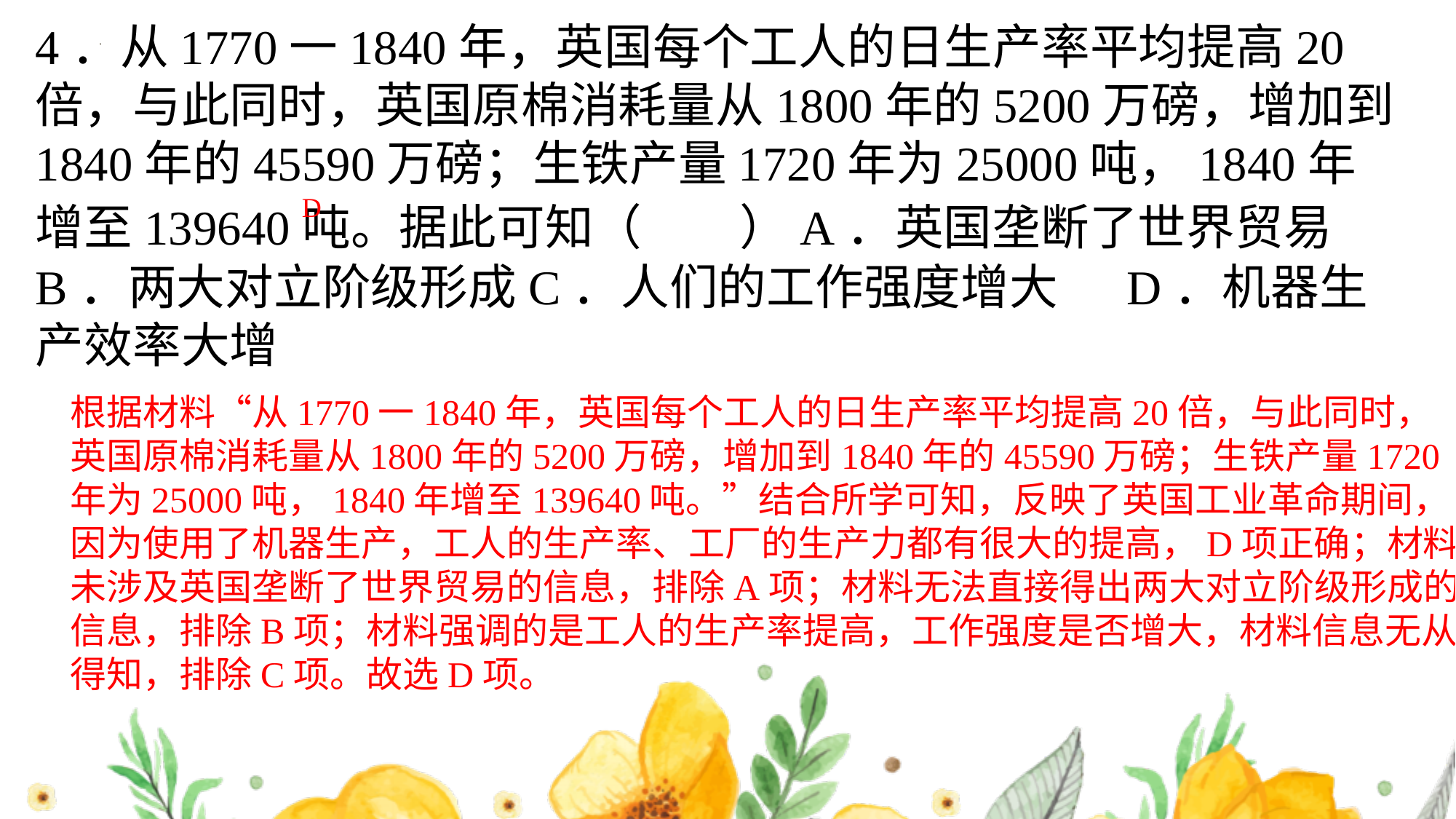

4．从1770一1840年，英国每个工人的日生产率平均提高20倍，与此同时，英国原棉消耗量从1800年的5200万磅，增加到1840年的45590万磅；生铁产量1720年为25000吨，1840年增至139640吨。据此可知（        ）A．英国垄断了世界贸易	B．两大对立阶级形成C．人们的工作强度增大	D．机器生产效率大增

D
根据材料“从1770一1840年，英国每个工人的日生产率平均提高20倍，与此同时，英国原棉消耗量从1800年的5200万磅，增加到1840年的45590万磅；生铁产量1720年为25000吨，1840年增至139640吨。”结合所学可知，反映了英国工业革命期间，因为使用了机器生产，工人的生产率、工厂的生产力都有很大的提高，D项正确；材料未涉及英国垄断了世界贸易的信息，排除A项；材料无法直接得出两大对立阶级形成的信息，排除B项；材料强调的是工人的生产率提高，工作强度是否增大，材料信息无从得知，排除C项。故选D项。